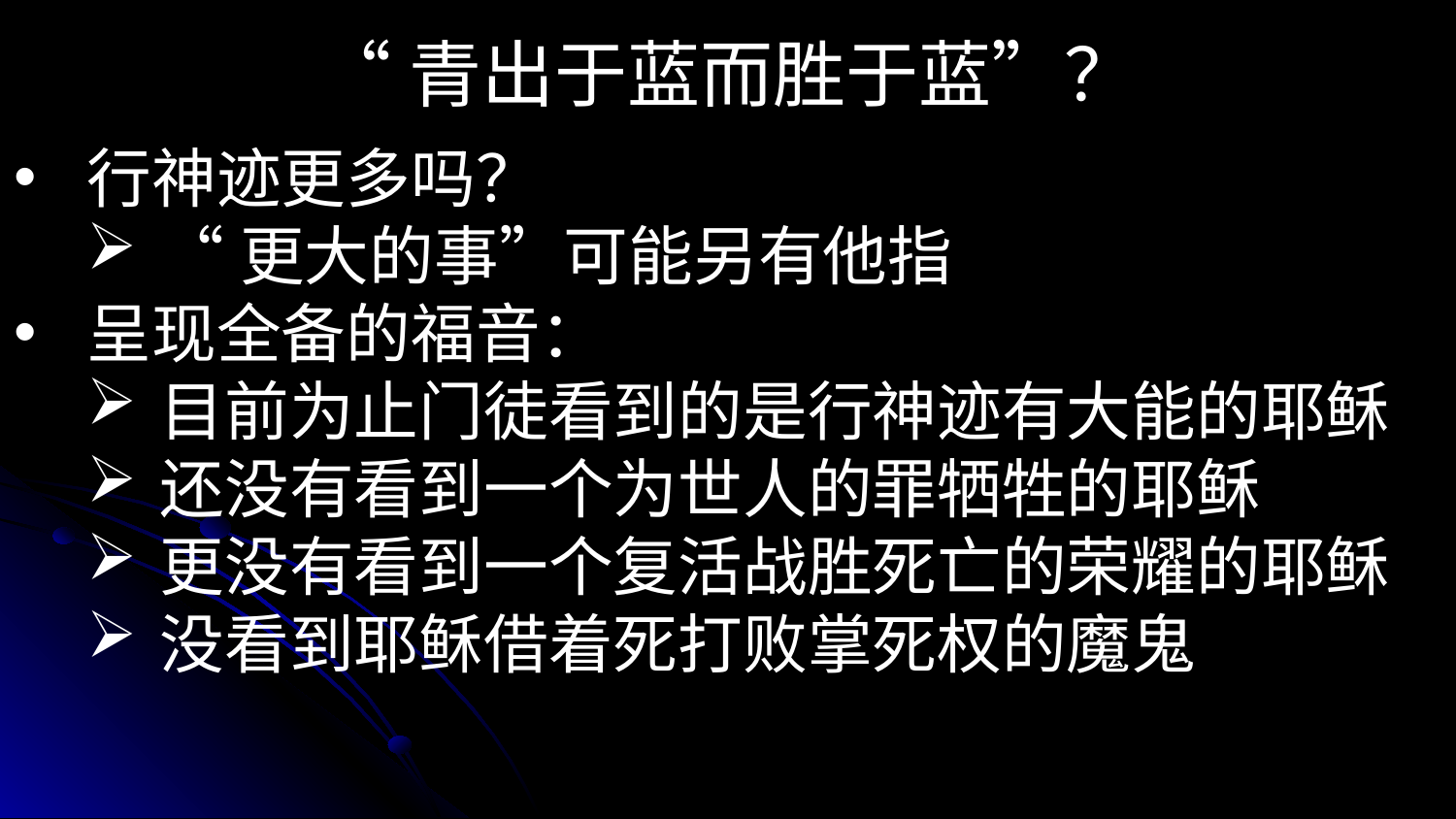

“青出于蓝而胜于蓝”？
行神迹更多吗？
“更大的事”可能另有他指
呈现全备的福音：
目前为止门徒看到的是行神迹有大能的耶稣
还没有看到一个为世人的罪牺牲的耶稣
更没有看到一个复活战胜死亡的荣耀的耶稣
没看到耶稣借着死打败掌死权的魔鬼